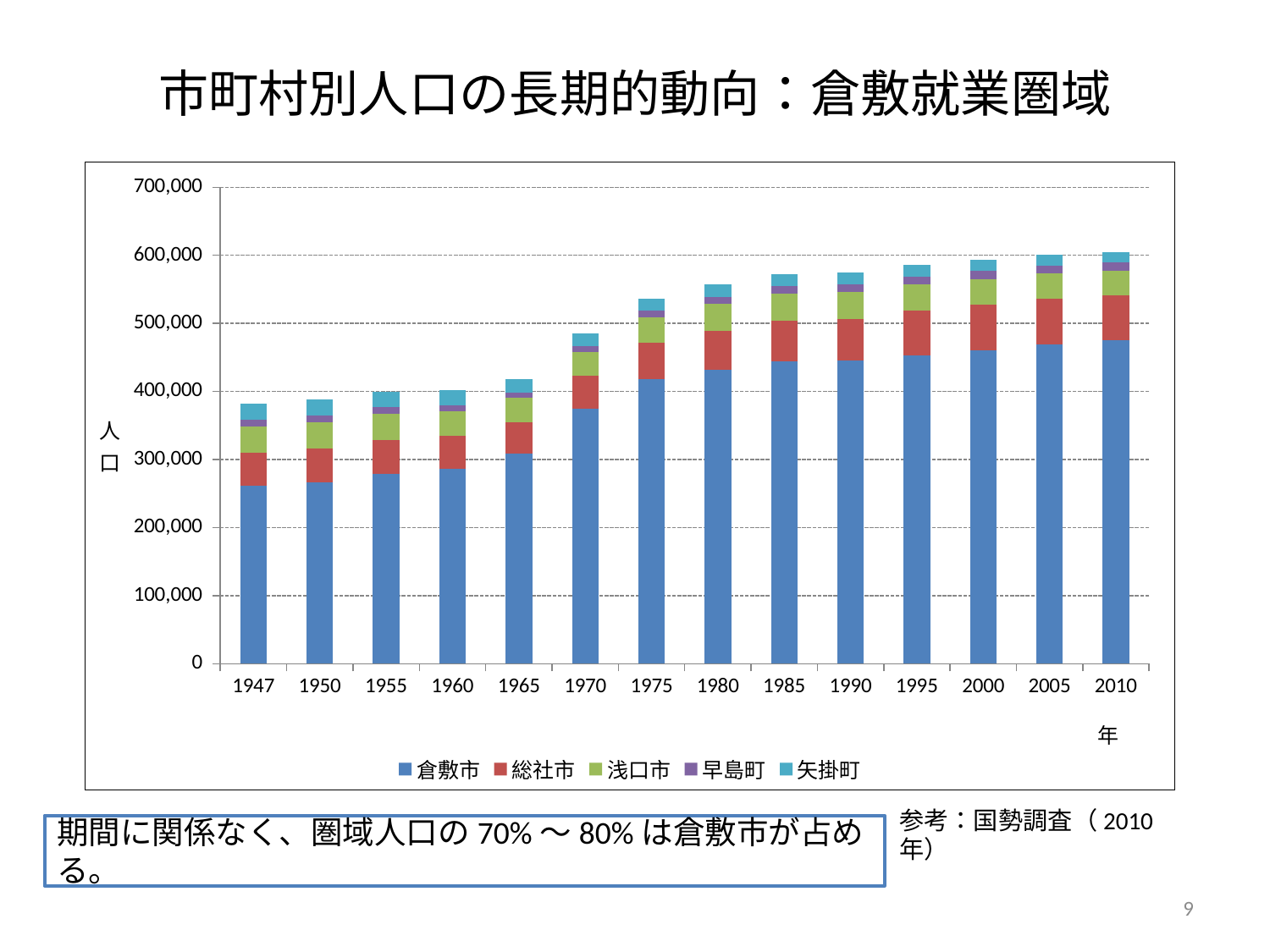

# 市町村別人口の長期的動向：倉敷就業圏域

### Chart

| Category | 倉敷市 | 総社市 | 浅口市 | 早島町 | 矢掛町 |
|---|---|---|---|---|---|
| 1947 | 261240.0 | 48998.0 | 38939.0 | 9032.0 | 24592.0 |
| 1950 | 266949.0 | 49227.0 | 39137.0 | 9474.0 | 24122.0 |
| 1955 | 279317.0 | 49706.0 | 38419.0 | 9137.0 | 23330.0 |
| 1960 | 286902.0 | 47564.0 | 37002.0 | 8375.0 | 21960.0 |
| 1965 | 308908.0 | 45984.0 | 35416.0 | 8246.0 | 19857.0 |
| 1970 | 374385.0 | 48444.0 | 34889.0 | 8352.0 | 18665.0 |
| 1975 | 417750.0 | 53684.0 | 37372.0 | 9503.0 | 18424.0 |
| 1980 | 432171.0 | 56865.0 | 39360.0 | 10816.0 | 18400.0 |
| 1985 | 443721.0 | 59714.0 | 39723.0 | 11593.0 | 17869.0 |
| 1990 | 445059.0 | 61459.0 | 39415.0 | 11634.0 | 17306.0 |
| 1995 | 453618.0 | 65437.0 | 38595.0 | 11562.0 | 16803.0 |
| 2000 | 460869.0 | 66201.0 | 37724.0 | 11915.0 | 16230.0 |
| 2005 | 469377.0 | 66584.0 | 37327.0 | 11921.0 | 15713.0 |
| 2010 | 475513.0 | 66201.0 | 36114.0 | 12214.0 | 15092.0 |
参考：国勢調査（2010年）
期間に関係なく、圏域人口の70%～80%は倉敷市が占める。
9